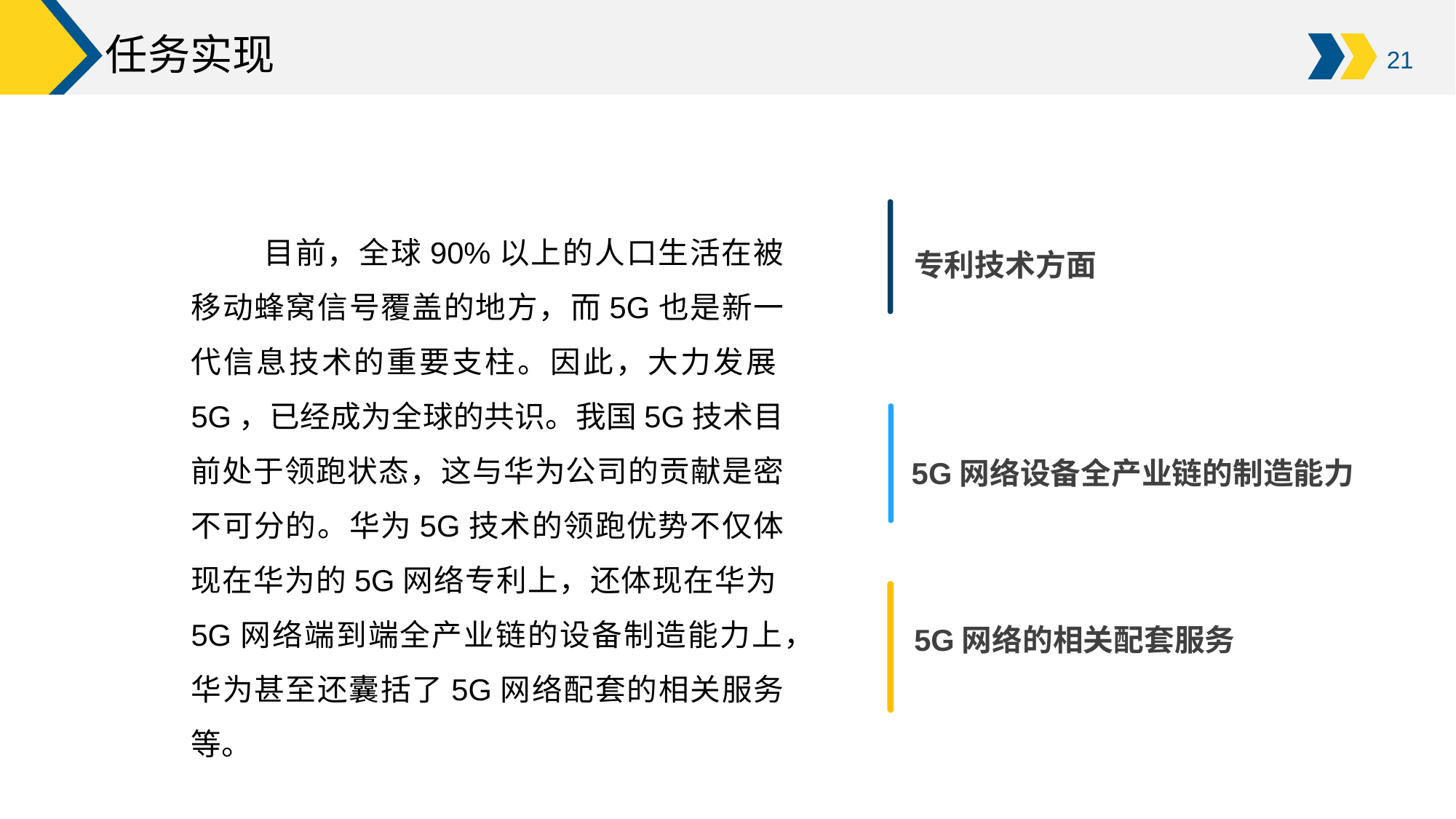

# 任务实现

专利技术方面

5G网络设备全产业链的制造能力

5G网络的相关配套服务
目前，全球90%以上的人口生活在被移动蜂窝信号覆盖的地方，而5G也是新一代信息技术的重要支柱。因此，大力发展5G，已经成为全球的共识。我国5G技术目前处于领跑状态，这与华为公司的贡献是密不可分的。华为5G技术的领跑优势不仅体现在华为的5G网络专利上，还体现在华为5G网络端到端全产业链的设备制造能力上，华为甚至还囊括了5G网络配套的相关服务等。